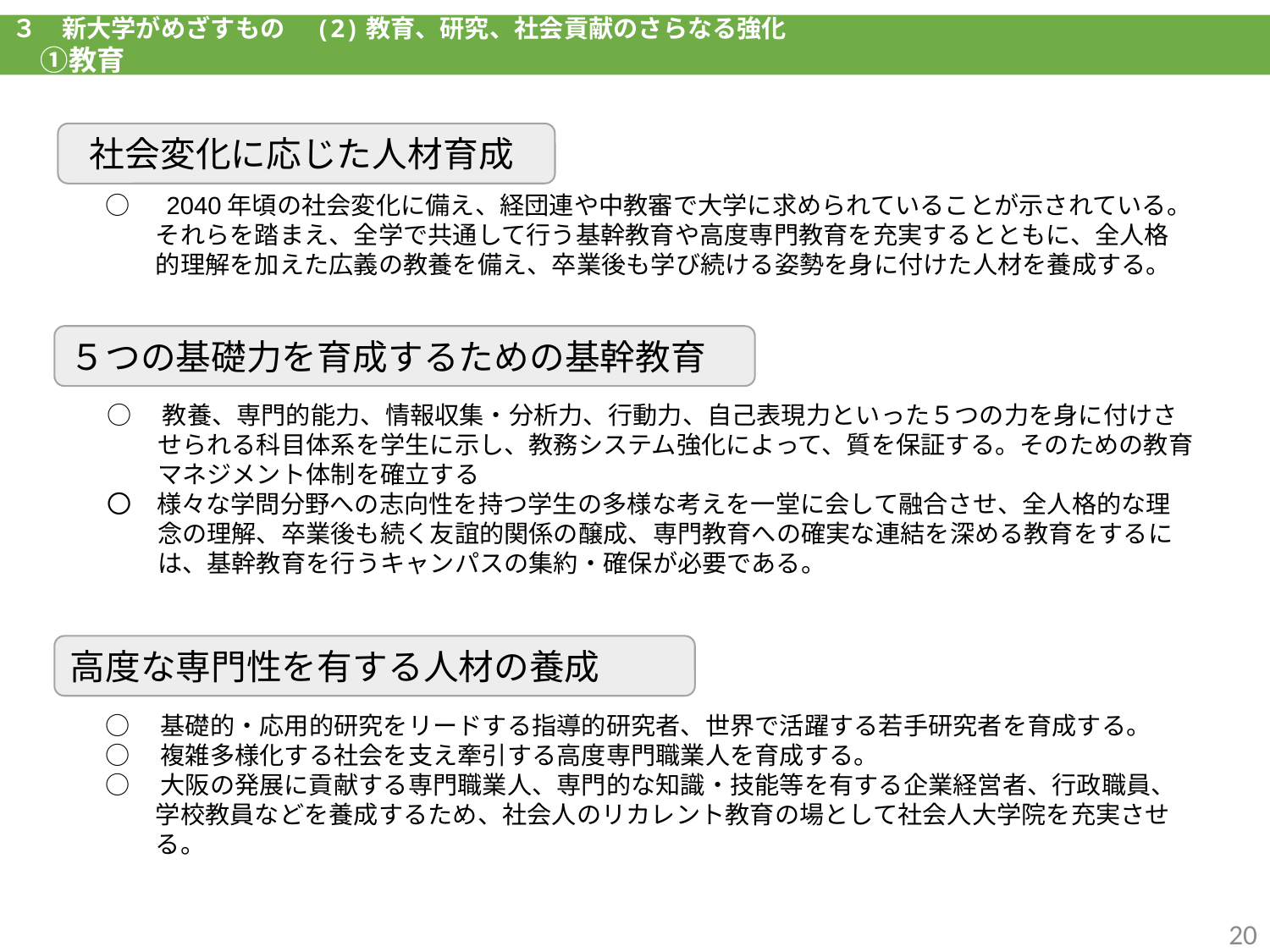

３　新大学がめざすもの　(2)教育、研究、社会貢献のさらなる強化
　➀教育
 社会変化に応じた人材育成
○　2040年頃の社会変化に備え、経団連や中教審で大学に求められていることが示されている。それらを踏まえ、全学で共通して行う基幹教育や高度専門教育を充実するとともに、全人格的理解を加えた広義の教養を備え、卒業後も学び続ける姿勢を身に付けた人材を養成する。
５つの基礎力を育成するための基幹教育
○　教養、専門的能力、情報収集・分析力、行動力、自己表現力といった５つの力を身に付けさせられる科目体系を学生に示し、教務システム強化によって、質を保証する。そのための教育マネジメント体制を確立する
〇　様々な学問分野への志向性を持つ学生の多様な考えを一堂に会して融合させ、全人格的な理念の理解、卒業後も続く友誼的関係の醸成、専門教育への確実な連結を深める教育をするには、基幹教育を行うキャンパスの集約・確保が必要である。
高度な専門性を有する人材の養成
○　基礎的・応用的研究をリードする指導的研究者、世界で活躍する若手研究者を育成する。
○　複雑多様化する社会を支え牽引する高度専門職業人を育成する。
○　大阪の発展に貢献する専門職業人、専門的な知識・技能等を有する企業経営者、行政職員、学校教員などを養成するため、社会人のリカレント教育の場として社会人大学院を充実させる。
20